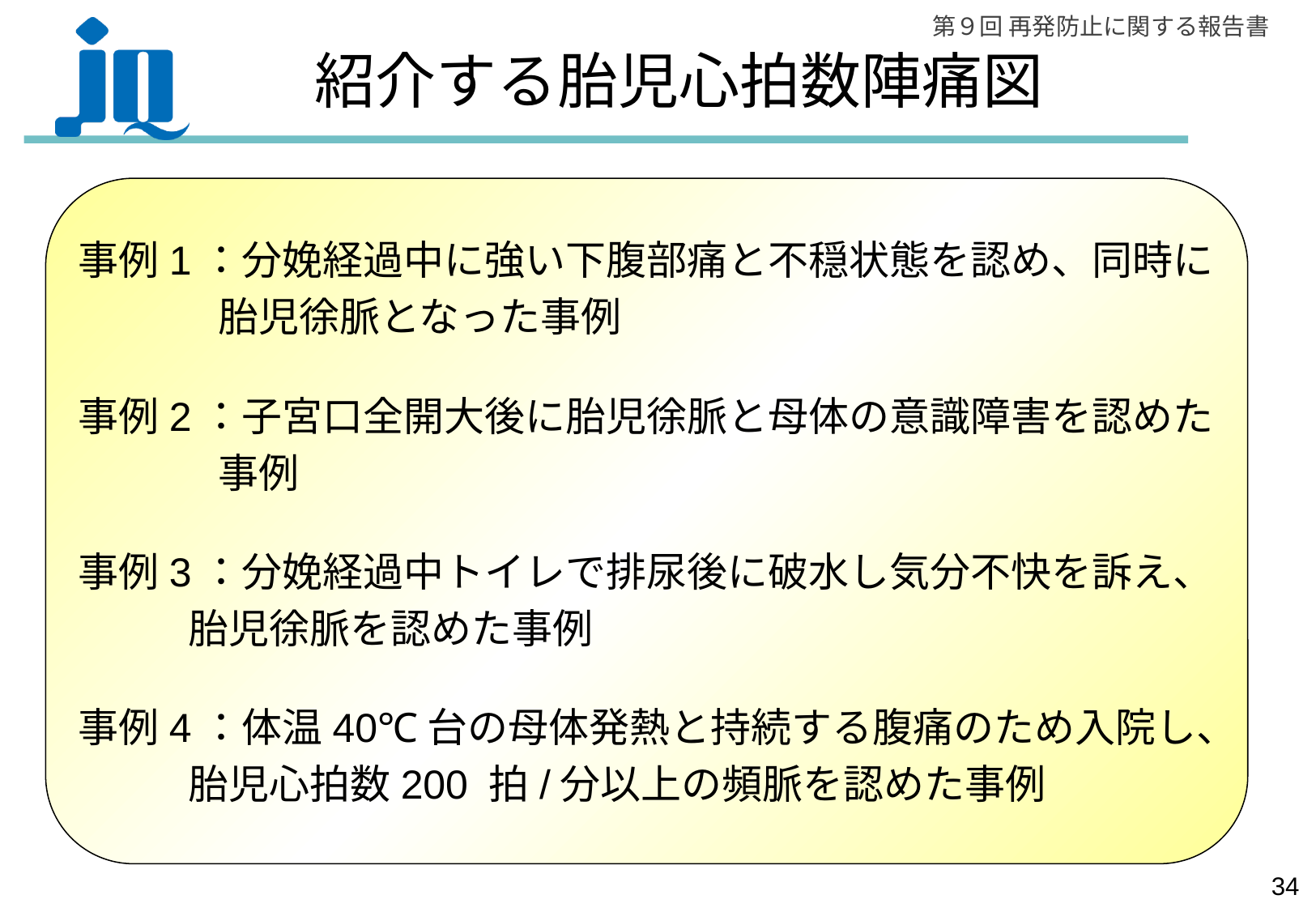

# 紹介する胎児心拍数陣痛図
事例1：分娩経過中に強い下腹部痛と不穏状態を認め、同時に
　　　  胎児徐脈となった事例

事例2：子宮口全開大後に胎児徐脈と母体の意識障害を認めた
　　　  事例

事例3：分娩経過中トイレで排尿後に破水し気分不快を訴え、
           胎児徐脈を認めた事例

事例4：体温40℃台の母体発熱と持続する腹痛のため入院し、
           胎児心拍数200 拍/分以上の頻脈を認めた事例
34